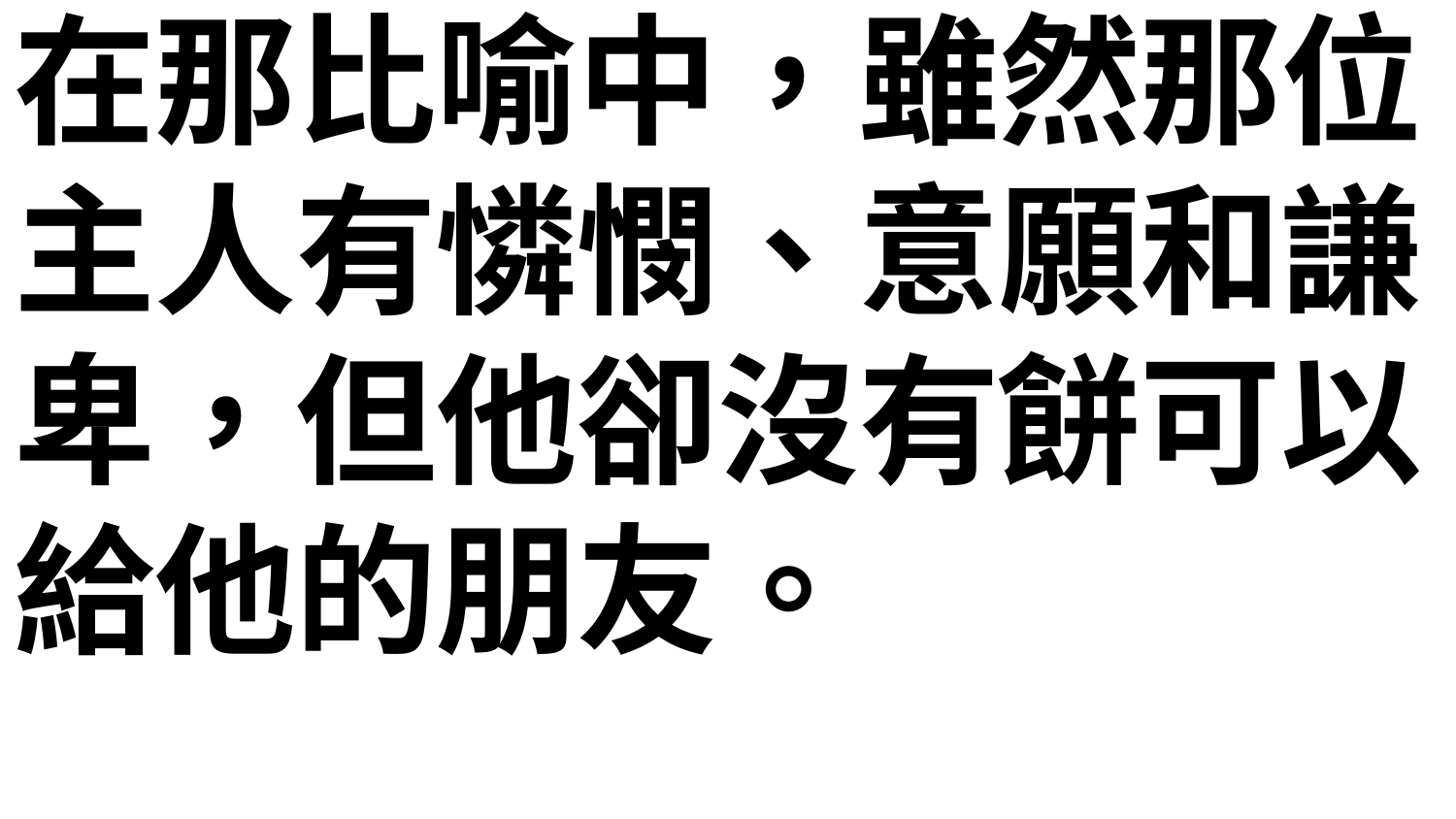

在那比喻中，雖然那位主人有憐憫、意願和謙卑，但他卻沒有餅可以給他的朋友。